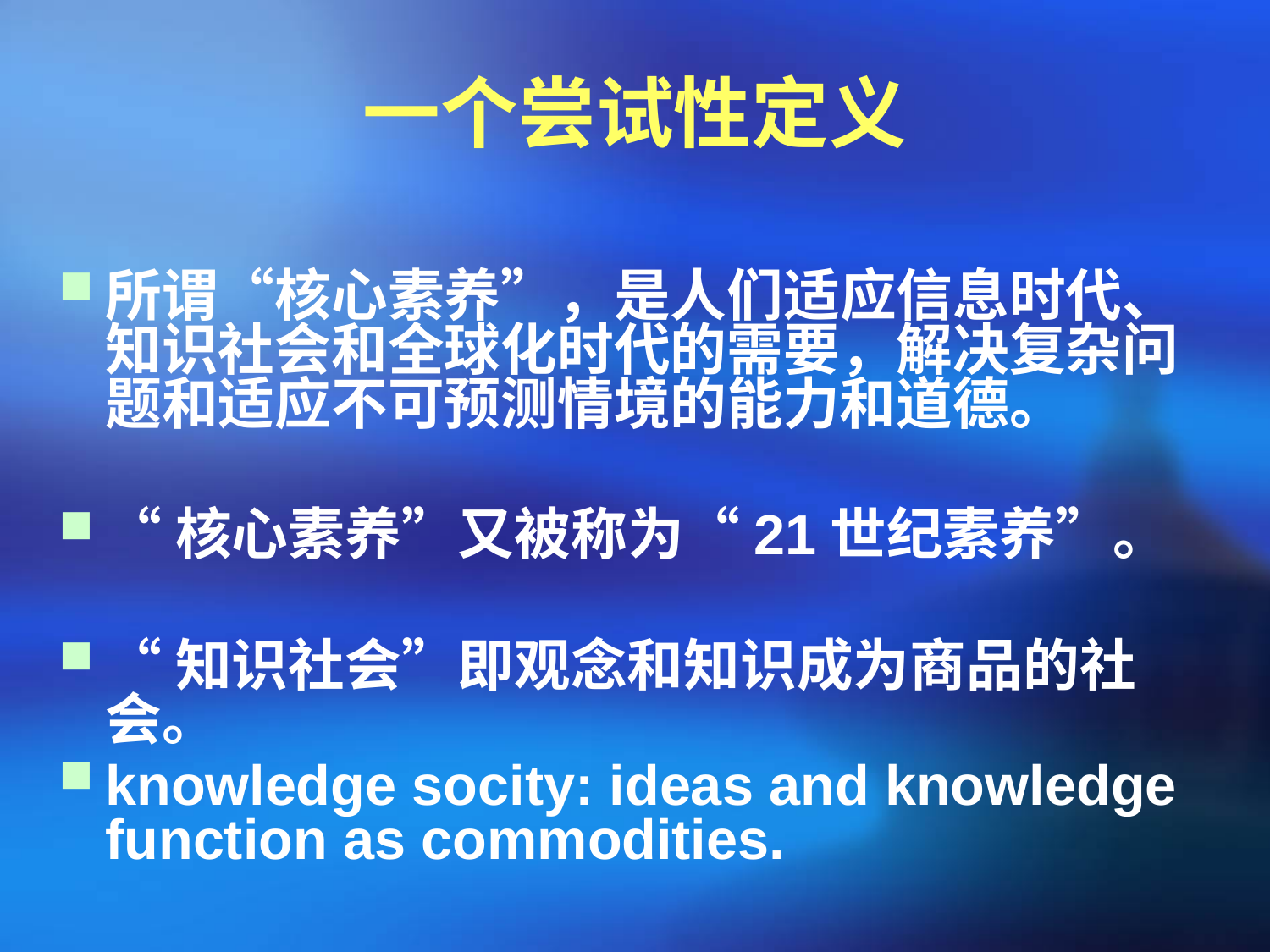

# 一个尝试性定义
所谓“核心素养”，是人们适应信息时代、知识社会和全球化时代的需要，解决复杂问题和适应不可预测情境的能力和道德。

“核心素养”又被称为“21世纪素养”。

“知识社会”即观念和知识成为商品的社会。
knowledge socity: ideas and knowledge function as commodities.